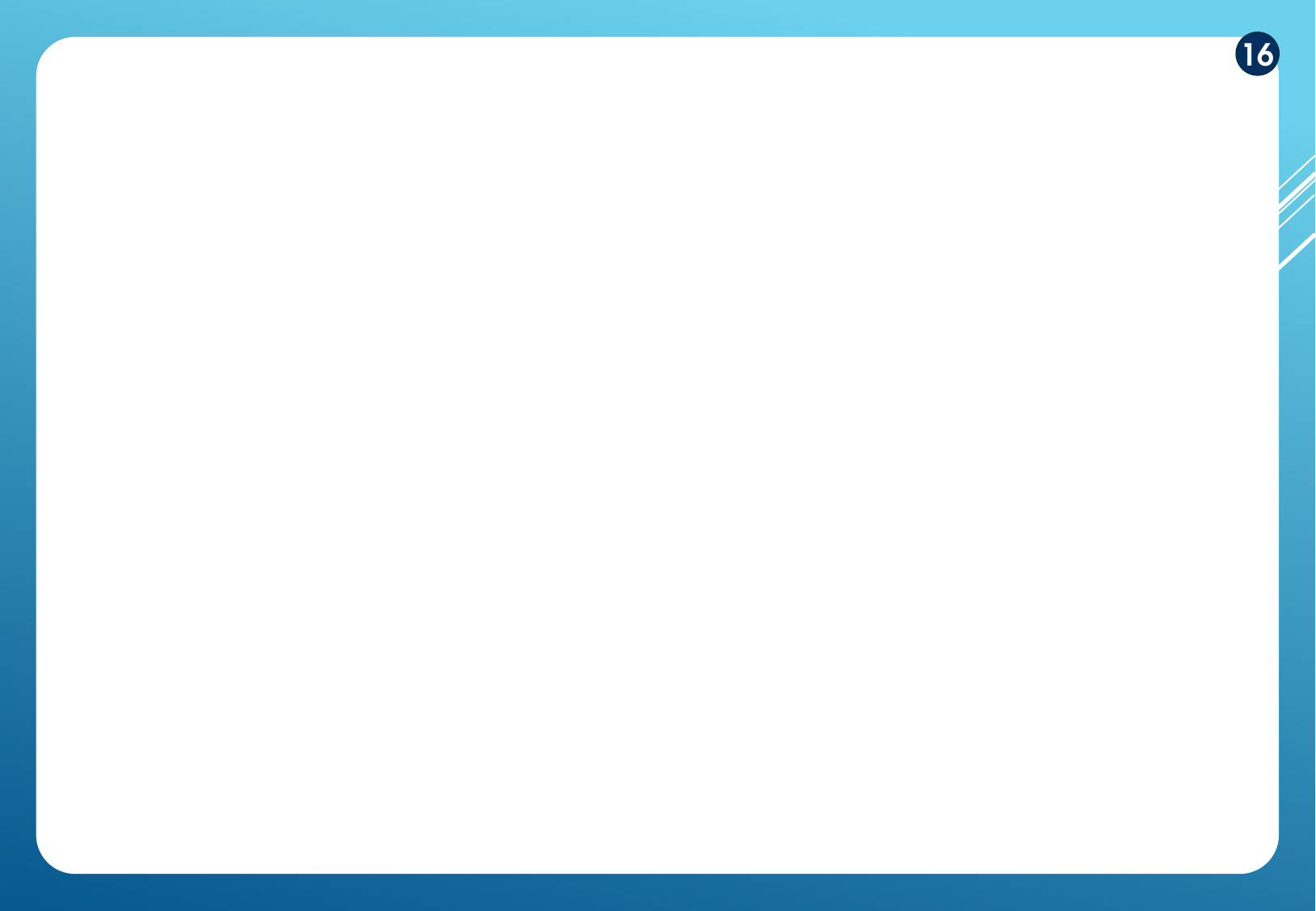

16

プログラミング
技術
PLCプログラミング技術
（Programmable
 Logic Controller）
工場や製造ラインでの機械やプロセスを監視し、制御するために使われるコンピュータ制御技術。
ウェブプログラミング技術
ウェブサイトやウェブアプリケーションを作成、管理、運営するための技術。ユーザーがアクセスするウェブサイトやアプリケーションの機能性、デザイン、パフォーマンスを決定する重要な要素。
ネットワーク技術
ネットワークデバイス
コンピュータネットワーク内でデータの送受信、通信の管理、接続の確立などを行うためのハードウェア機器。
ネットワークアーキテクチャ
コンピュータネットワークの構造や設計を示す概念で、ネットワーク内の各要素（ハードウェア、ソフトウェア、通信プロトコルなど）がどのように相互に接続し、データをやり取りするかを定義すること。ネットワークの階層やルール、通信方法、セキュリティ対策も含まれる。代表的なものとしてOSIやTCP/IPがある。
セキュリティ
情報やシステム、資産を守るために、脅威やリスクから保護するための対策や技術。アクセス制御、暗号化、認証、脅威検出、リスク管理のこと。